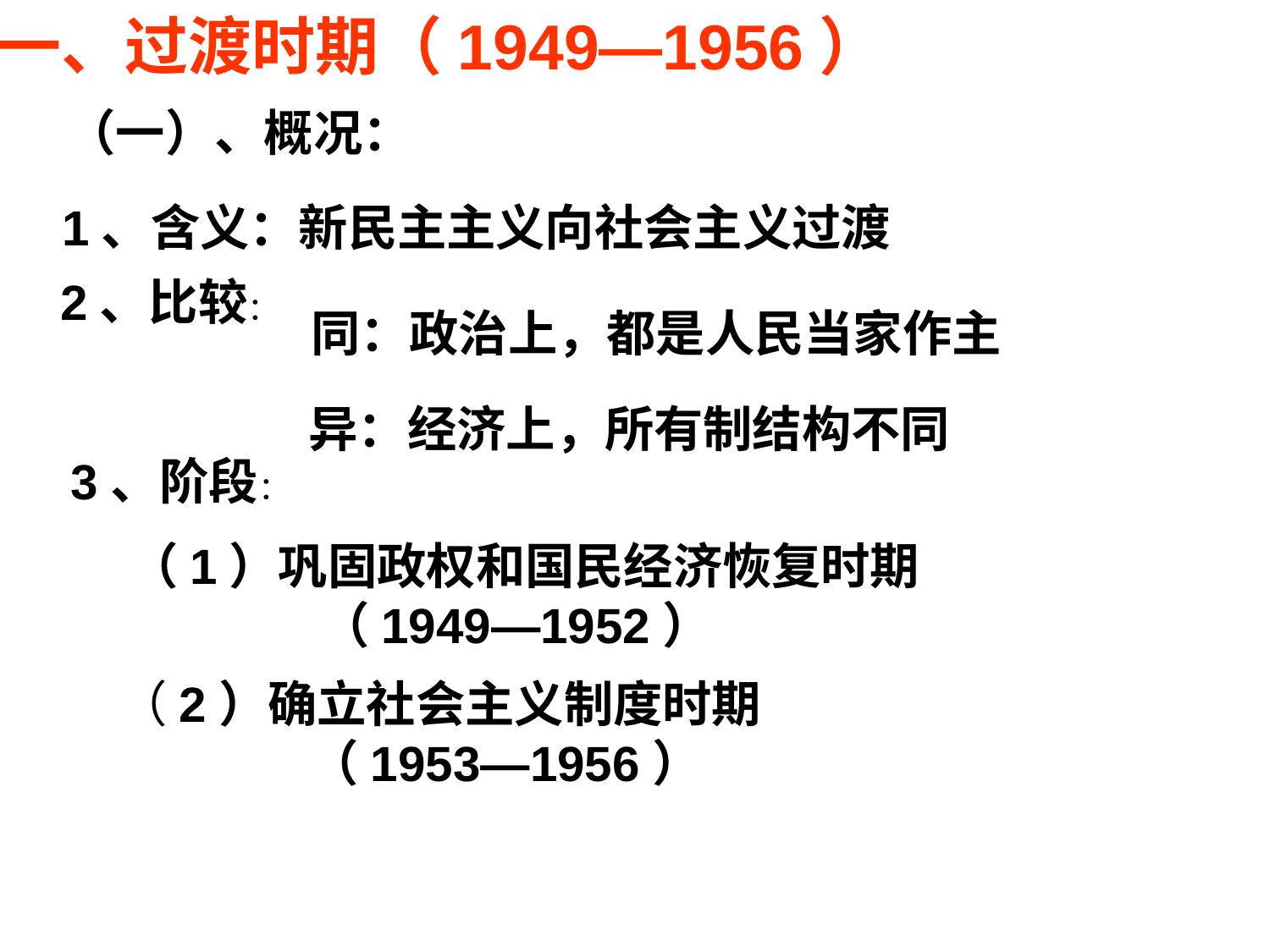

一、过渡时期（1949—1956）
（一）、概况：
1、含义：新民主主义向社会主义过渡
2、比较：
同：政治上，都是人民当家作主
异：经济上，所有制结构不同
3、阶段：
（1）巩固政权和国民经济恢复时期
                （1949—1952）
（2）确立社会主义制度时期
                （1953—1956）